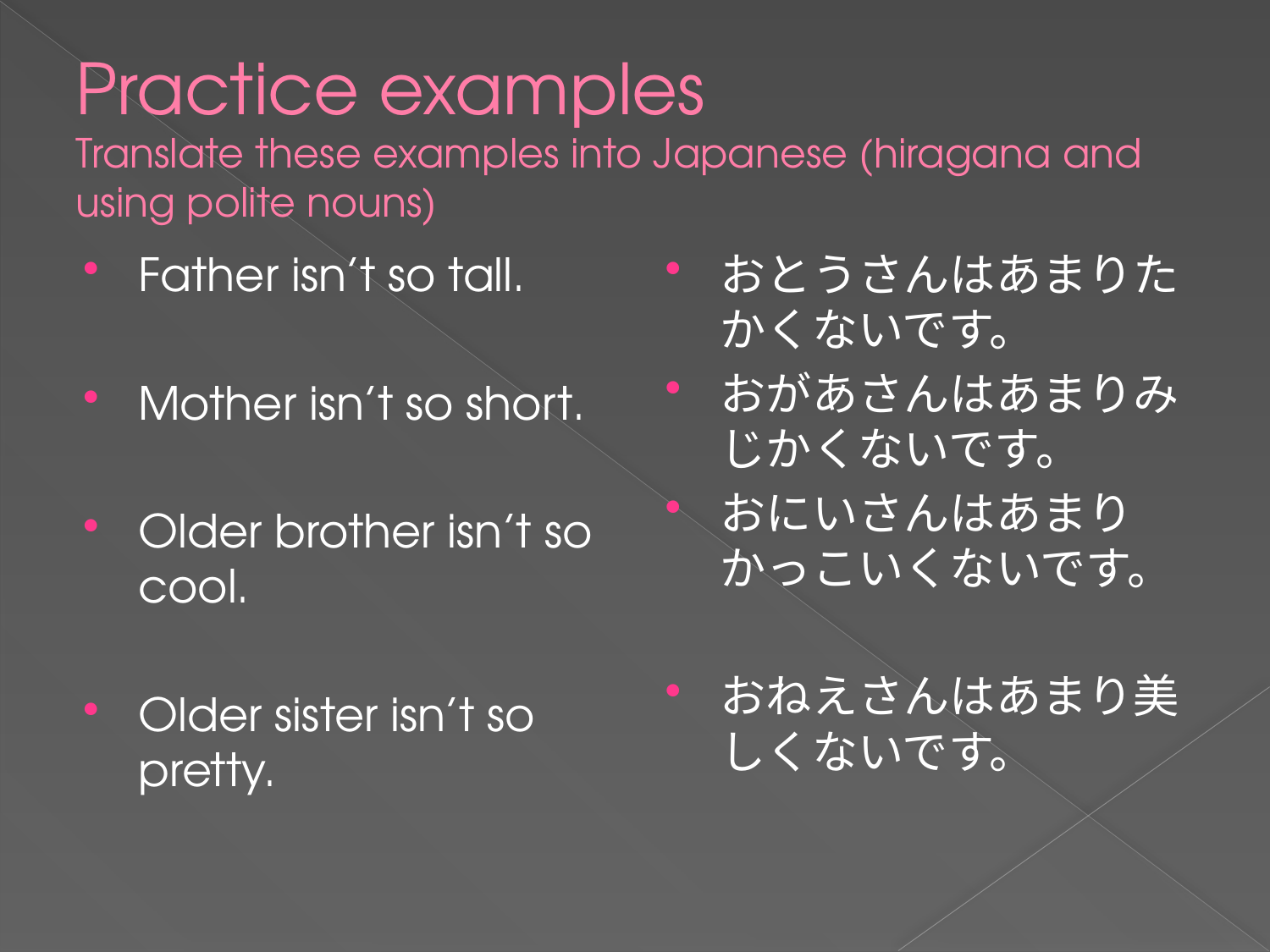

# Practice examples Translate these examples into Japanese (hiragana and using polite nouns)
Father isn’t so tall.

Mother isn’t so short.

Older brother isn’t so cool.

Older sister isn’t so pretty.

おとうさんはあまりたかくないです。
おがあさんはあまりみじかくないです。
おにいさんはあまりかっこいくないです。

おねえさんはあまり美しくないです。